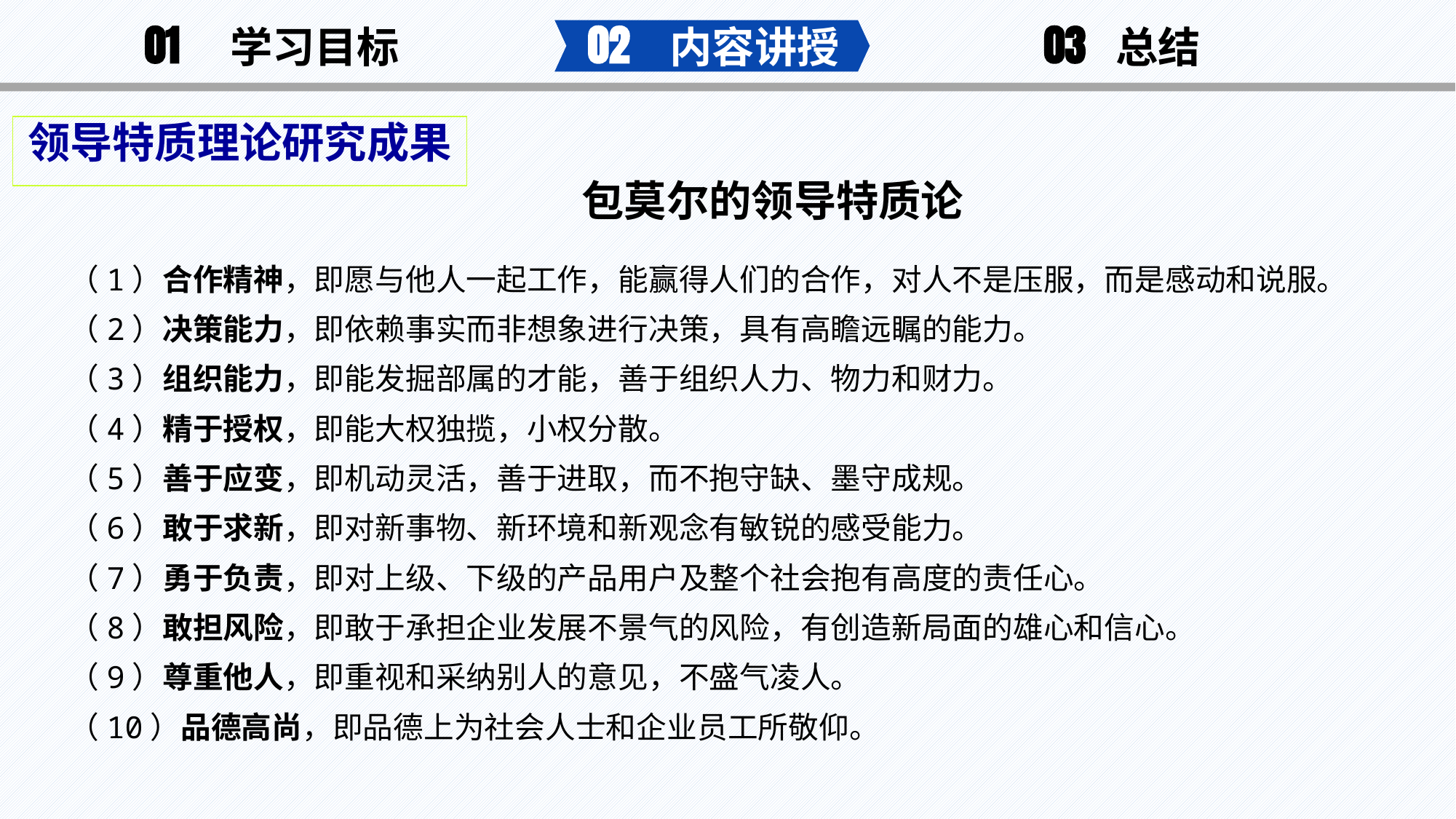

02   内容讲授
03  总结
01    学习目标

领导特质理论研究成果
# 包莫尔的领导特质论
（1）合作精神，即愿与他人一起工作，能赢得人们的合作，对人不是压服，而是感动和说服。
（2）决策能力，即依赖事实而非想象进行决策，具有高瞻远瞩的能力。
（3）组织能力，即能发掘部属的才能，善于组织人力、物力和财力。
（4）精于授权，即能大权独揽，小权分散。
（5）善于应变，即机动灵活，善于进取，而不抱守缺、墨守成规。
（6）敢于求新，即对新事物、新环境和新观念有敏锐的感受能力。
（7）勇于负责，即对上级、下级的产品用户及整个社会抱有高度的责任心。
（8）敢担风险，即敢于承担企业发展不景气的风险，有创造新局面的雄心和信心。
（9）尊重他人，即重视和采纳别人的意见，不盛气凌人。
（10）品德高尚，即品德上为社会人士和企业员工所敬仰。